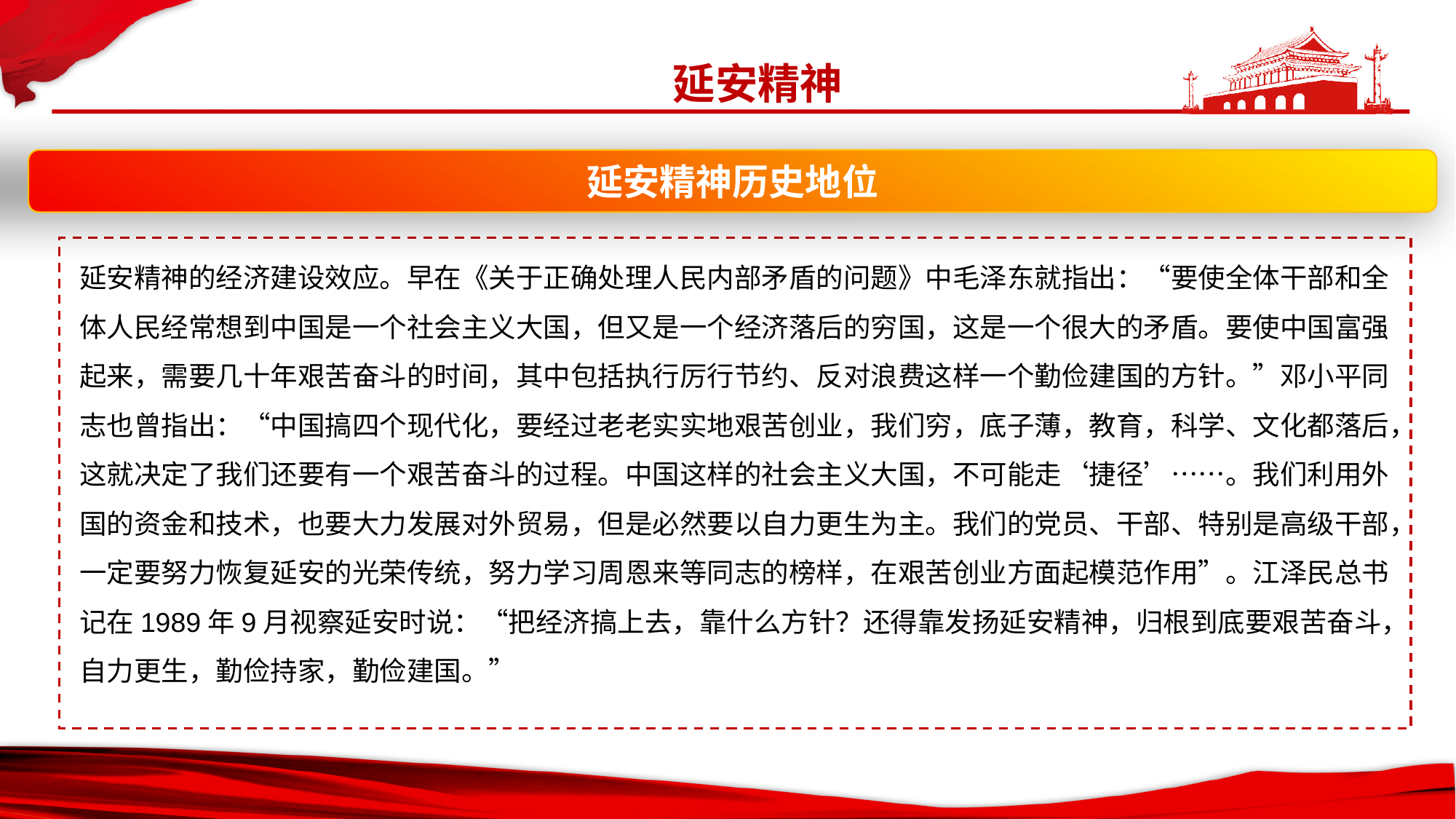

延安精神
延安精神历史地位

延安精神的经济建设效应。早在《关于正确处理人民内部矛盾的问题》中毛泽东就指出：“要使全体干部和全体人民经常想到中国是一个社会主义大国，但又是一个经济落后的穷国，这是一个很大的矛盾。要使中国富强起来，需要几十年艰苦奋斗的时间，其中包括执行厉行节约、反对浪费这样一个勤俭建国的方针。”邓小平同志也曾指出：“中国搞四个现代化，要经过老老实实地艰苦创业，我们穷，底子薄，教育，科学、文化都落后，这就决定了我们还要有一个艰苦奋斗的过程。中国这样的社会主义大国，不可能走‘捷径’……。我们利用外国的资金和技术，也要大力发展对外贸易，但是必然要以自力更生为主。我们的党员、干部、特别是高级干部，一定要努力恢复延安的光荣传统，努力学习周恩来等同志的榜样，在艰苦创业方面起模范作用”。江泽民总书记在1989年9月视察延安时说：“把经济搞上去，靠什么方针？还得靠发扬延安精神，归根到底要艰苦奋斗，自力更生，勤俭持家，勤俭建国。”